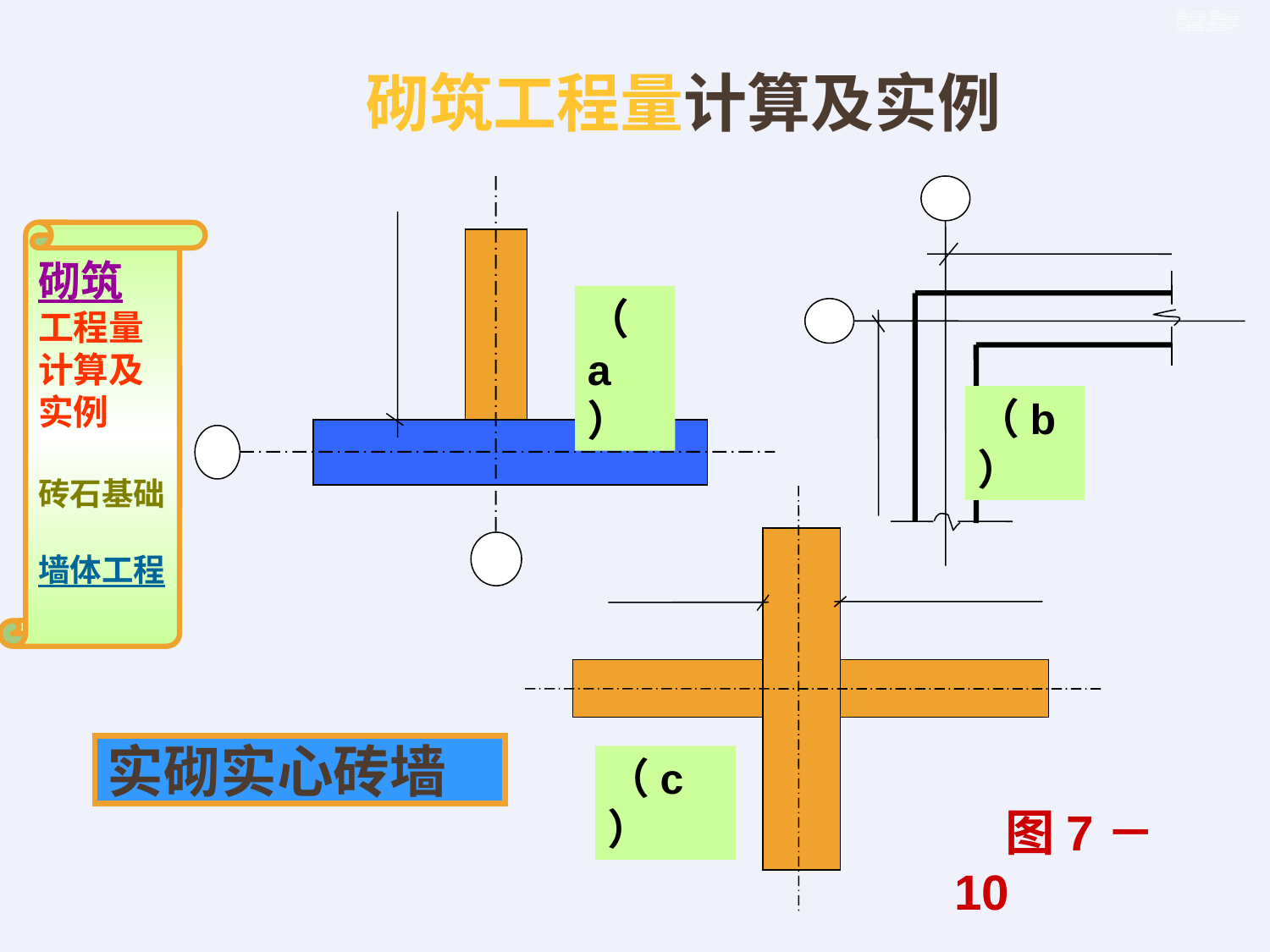

砌筑工程量计算及实例

砌筑
工程量计算及实例

砖石基础

墙体工程

（a）
（b）

实砌实心砖墙
（c）
      图7－10
39